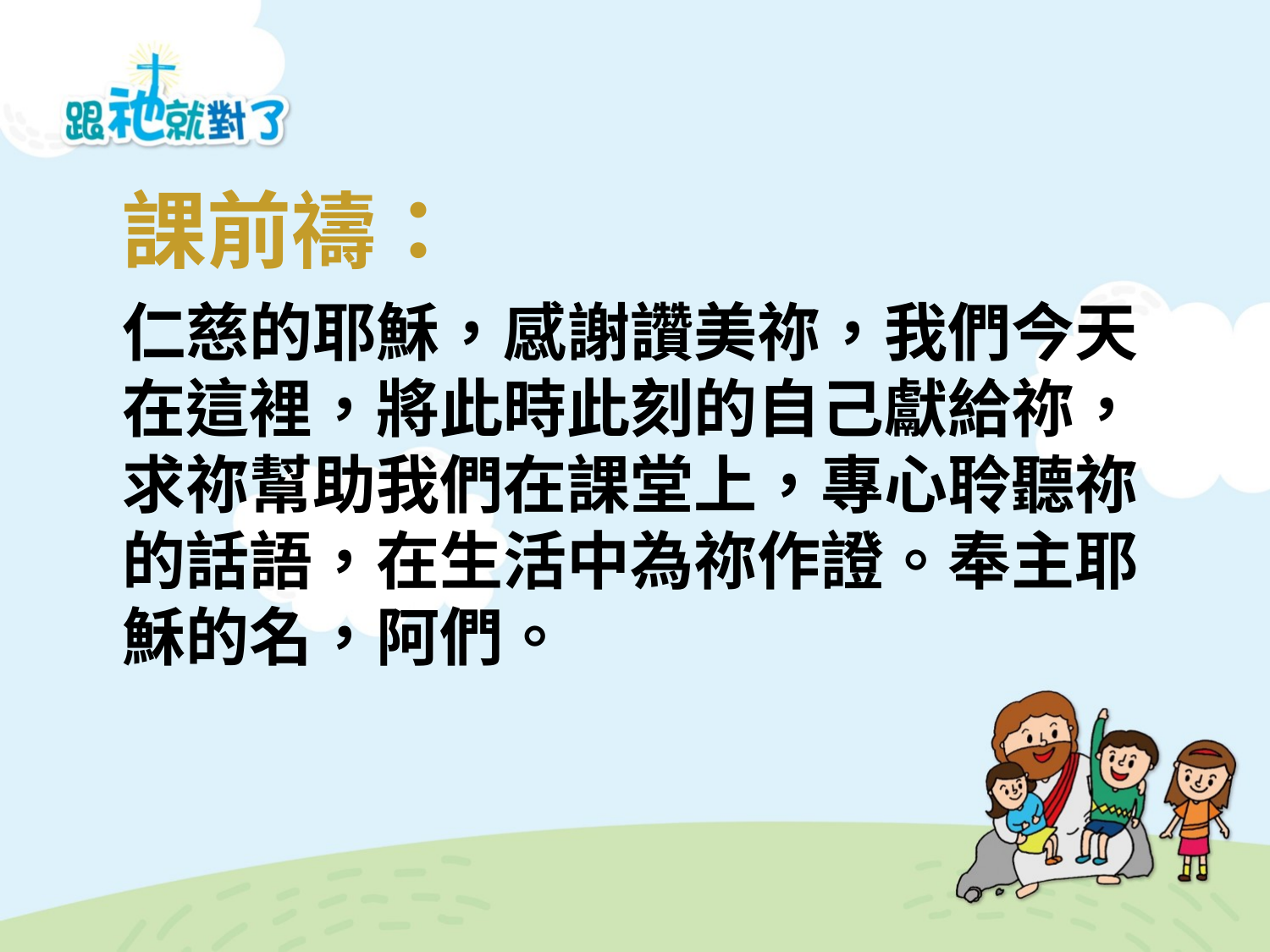

課前禱：
仁慈的耶穌，感謝讚美祢，我們今天在這裡，將此時此刻的自己獻給祢，求祢幫助我們在課堂上，專心聆聽祢的話語，在生活中為祢作證。奉主耶穌的名，阿們。